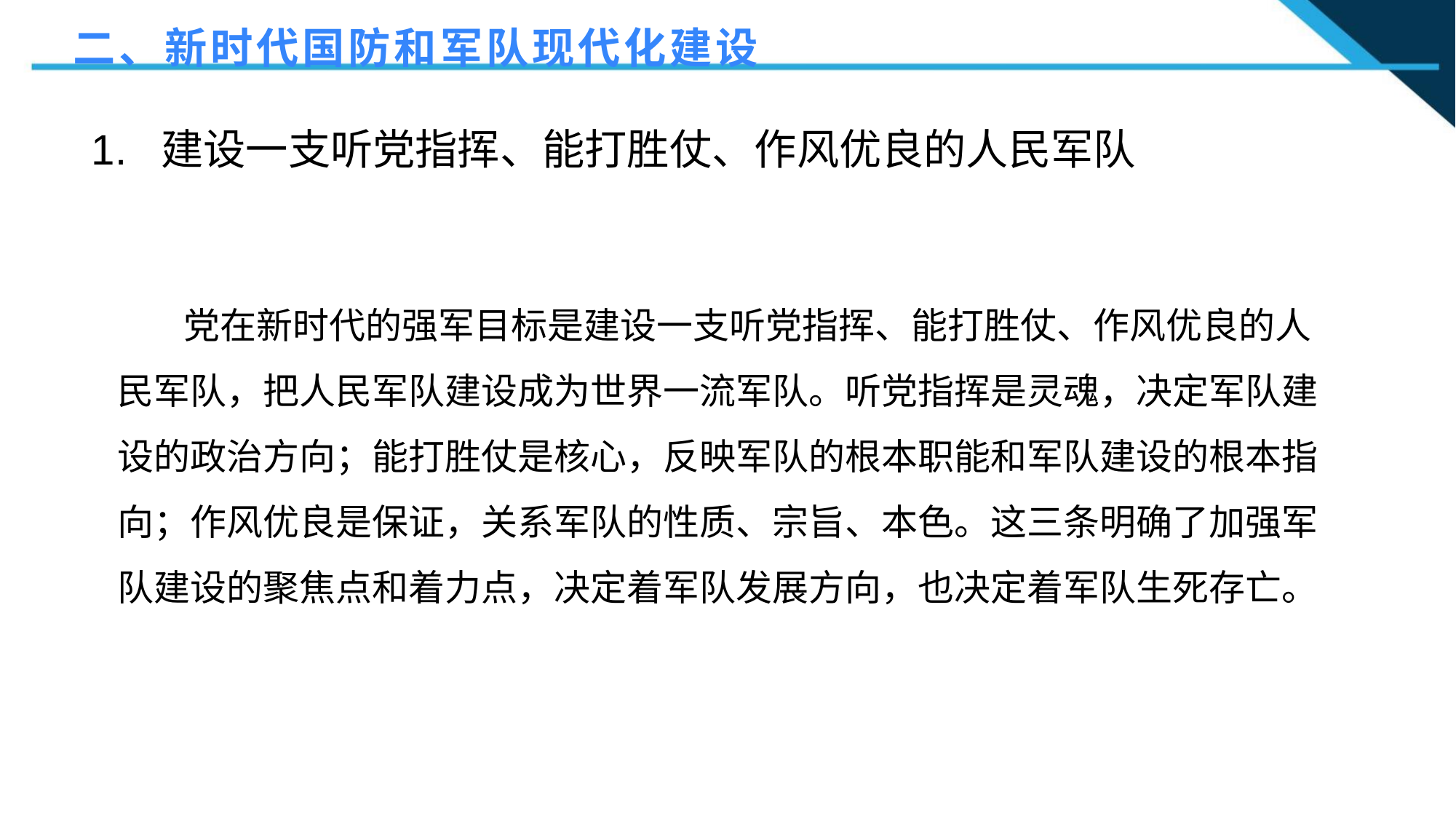

二、新时代国防和军队现代化建设
  1.  建设一支听党指挥、能打胜仗、作风优良的人民军队

       党在新时代的强军目标是建设一支听党指挥、能打胜仗、作风优良的人民军队，把人民军队建设成为世界一流军队。听党指挥是灵魂，决定军队建设的政治方向；能打胜仗是核心，反映军队的根本职能和军队建设的根本指向；作风优良是保证，关系军队的性质、宗旨、本色。这三条明确了加强军队建设的聚焦点和着力点，决定着军队发展方向，也决定着军队生死存亡。